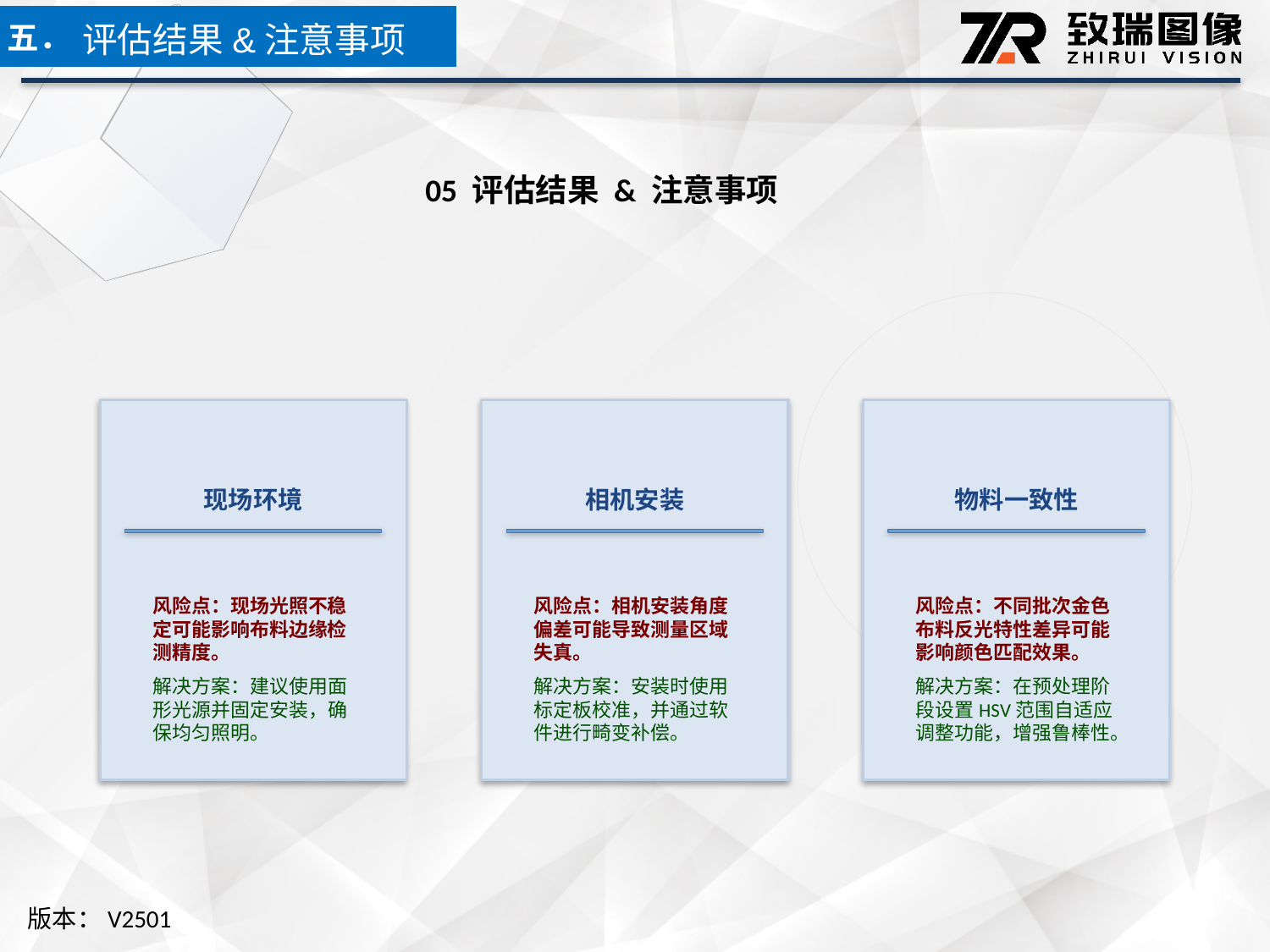

五．
评估结果&注意事项

05 评估结果 & 注意事项

现场环境

相机安装

物料一致性

风险点：现场光照不稳定可能影响布料边缘检测精度。
解决方案：建议使用面形光源并固定安装，确保均匀照明。

风险点：相机安装角度偏差可能导致测量区域失真。
解决方案：安装时使用标定板校准，并通过软件进行畸变补偿。

风险点：不同批次金色布料反光特性差异可能影响颜色匹配效果。
解决方案：在预处理阶段设置HSV范围自适应调整功能，增强鲁棒性。